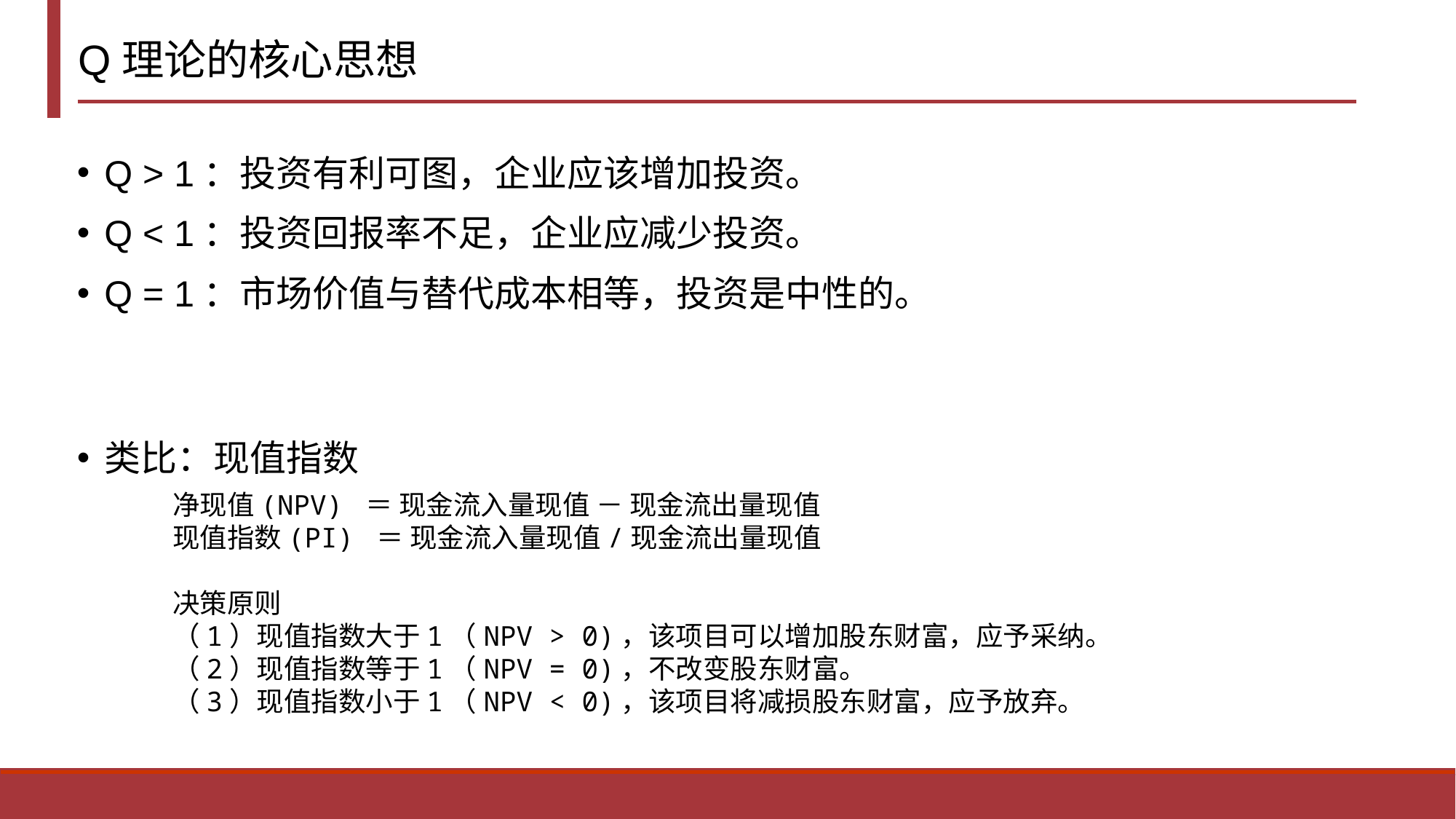

# Q理论的核心思想
Q > 1：投资有利可图，企业应该增加投资。
Q < 1：投资回报率不足，企业应减少投资。
Q = 1：市场价值与替代成本相等，投资是中性的。

类比：现值指数
净现值(NPV) ＝ 现金流入量现值 － 现金流出量现值
现值指数(PI) ＝ 现金流入量现值/现金流出量现值

决策原则
（1）现值指数大于1（NPV > 0)，该项目可以增加股东财富，应予采纳。
（2）现值指数等于1（NPV = 0)，不改变股东财富。
（3）现值指数小于1（NPV < 0)，该项目将减损股东财富，应予放弃。